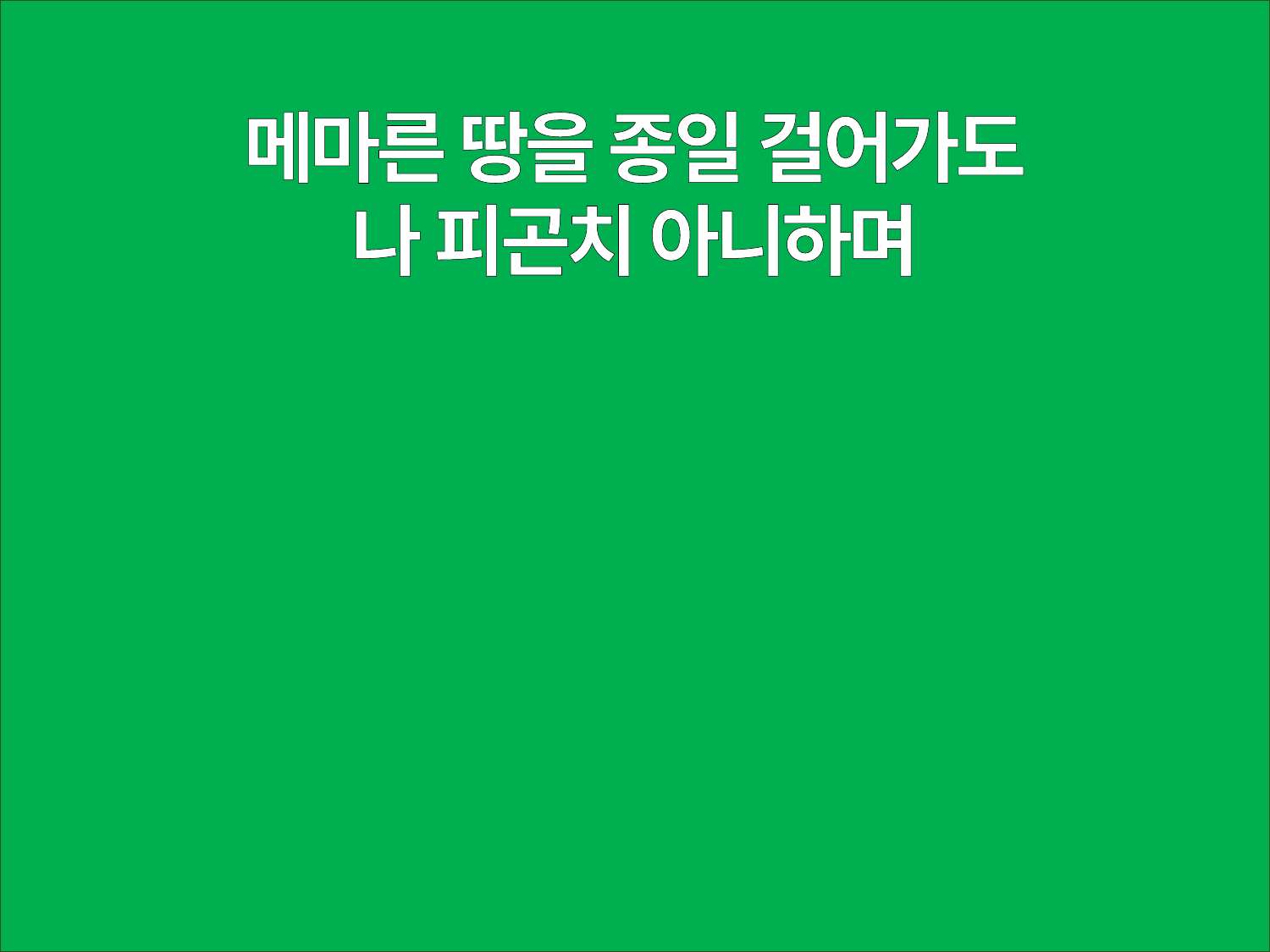

메마른 땅을 종일 걸어가도
나 피곤치 아니하며